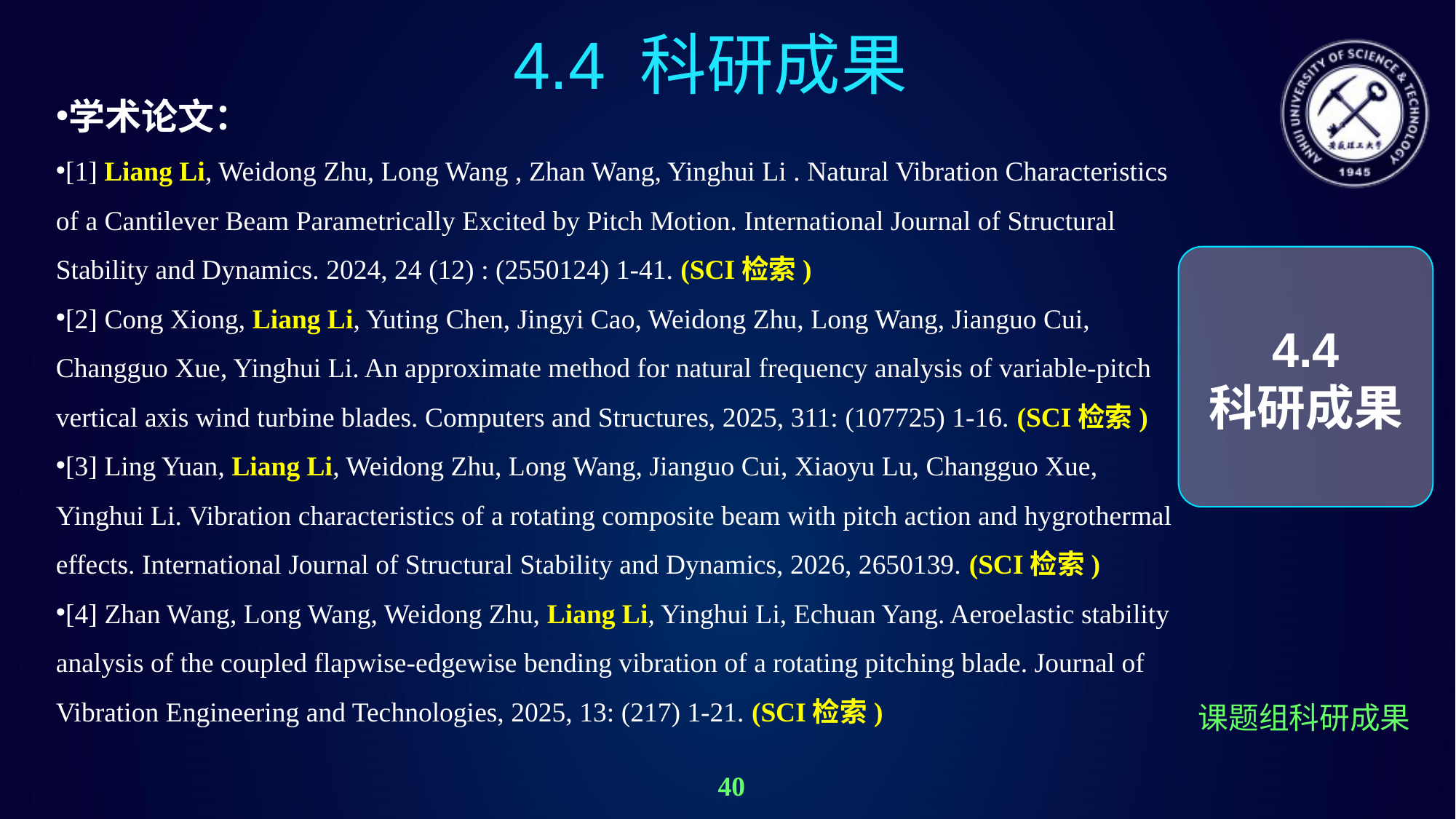

4.4 科研成果

学术论文：
[1] Liang Li, Weidong Zhu, Long Wang , Zhan Wang, Yinghui Li . Natural Vibration Characteristics of a Cantilever Beam Parametrically Excited by Pitch Motion. International Journal of Structural Stability and Dynamics. 2024, 24 (12) : (2550124) 1-41. (SCI检索)
[2] Cong Xiong, Liang Li, Yuting Chen, Jingyi Cao, Weidong Zhu, Long Wang, Jianguo Cui, Changguo Xue, Yinghui Li. An approximate method for natural frequency analysis of variable-pitch vertical axis wind turbine blades. Computers and Structures, 2025, 311: (107725) 1-16. (SCI检索)
[3] Ling Yuan, Liang Li, Weidong Zhu, Long Wang, Jianguo Cui, Xiaoyu Lu, Changguo Xue, Yinghui Li. Vibration characteristics of a rotating composite beam with pitch action and hygrothermal effects. International Journal of Structural Stability and Dynamics, 2026, 2650139. (SCI检索)
[4] Zhan Wang, Long Wang, Weidong Zhu, Liang Li, Yinghui Li, Echuan Yang. Aeroelastic stability analysis of the coupled flapwise-edgewise bending vibration of a rotating pitching blade. Journal of Vibration Engineering and Technologies, 2025, 13: (217) 1-21. (SCI检索)
4.4
科研成果

课题组科研成果
40